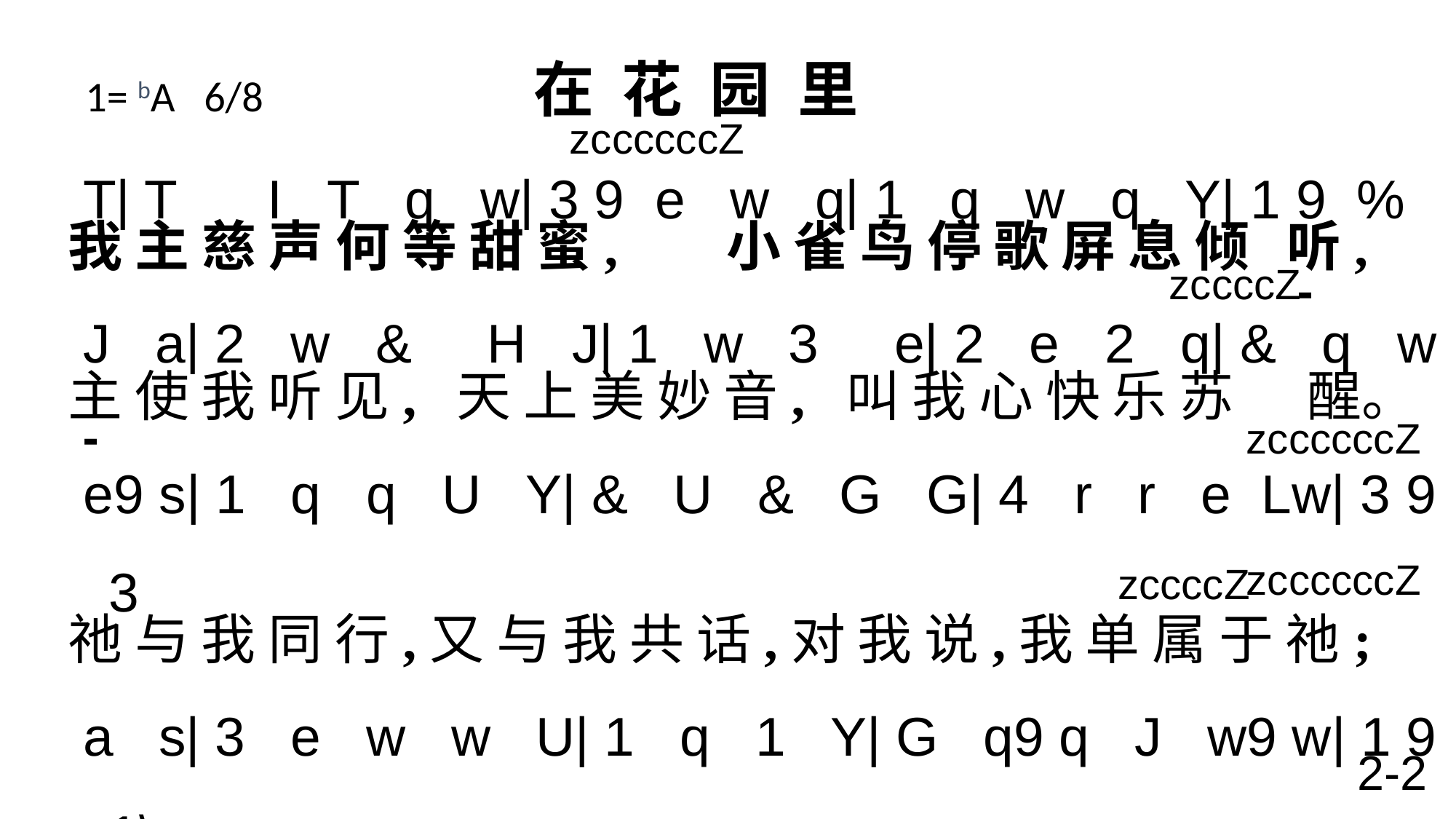

1= bA   6/8                           在  花  园  里
    zccccccZ
 T| T      I   T   q   w| 3 9  e   w   q| 1   q   w   q   Y| 1 9  %
我 主 慈 声 何 等 甜 蜜,       小 雀 鸟 停 歌 屏 息 倾   听,
 J   a| 2   w   &     H   J| 1   w   3     e| 2   e   2   q| &   q   w
主 使 我 听 见,  天 上 美 妙 音,  叫 我 心 快 乐 苏      醒。
 e9 s| 1   q   q   U   Y| &   U   &   G   G| 4   r   r   e  Lw| 3 9 3
祂 与 我 同 行,又 与 我 共 话,对 我 说,我 单 属 于 祂;
 a   s| 3   e   w   w   U| 1   q   1   Y| G   q9 q   J   w9 w| 1 9 1\
与 主 在 园 中,心 灵 真 快 乐,前 无 人 曾 经 历      过。
    zccccZ
-
-
    zccccccZ
    zccccccZ
    zccccZ
2-2